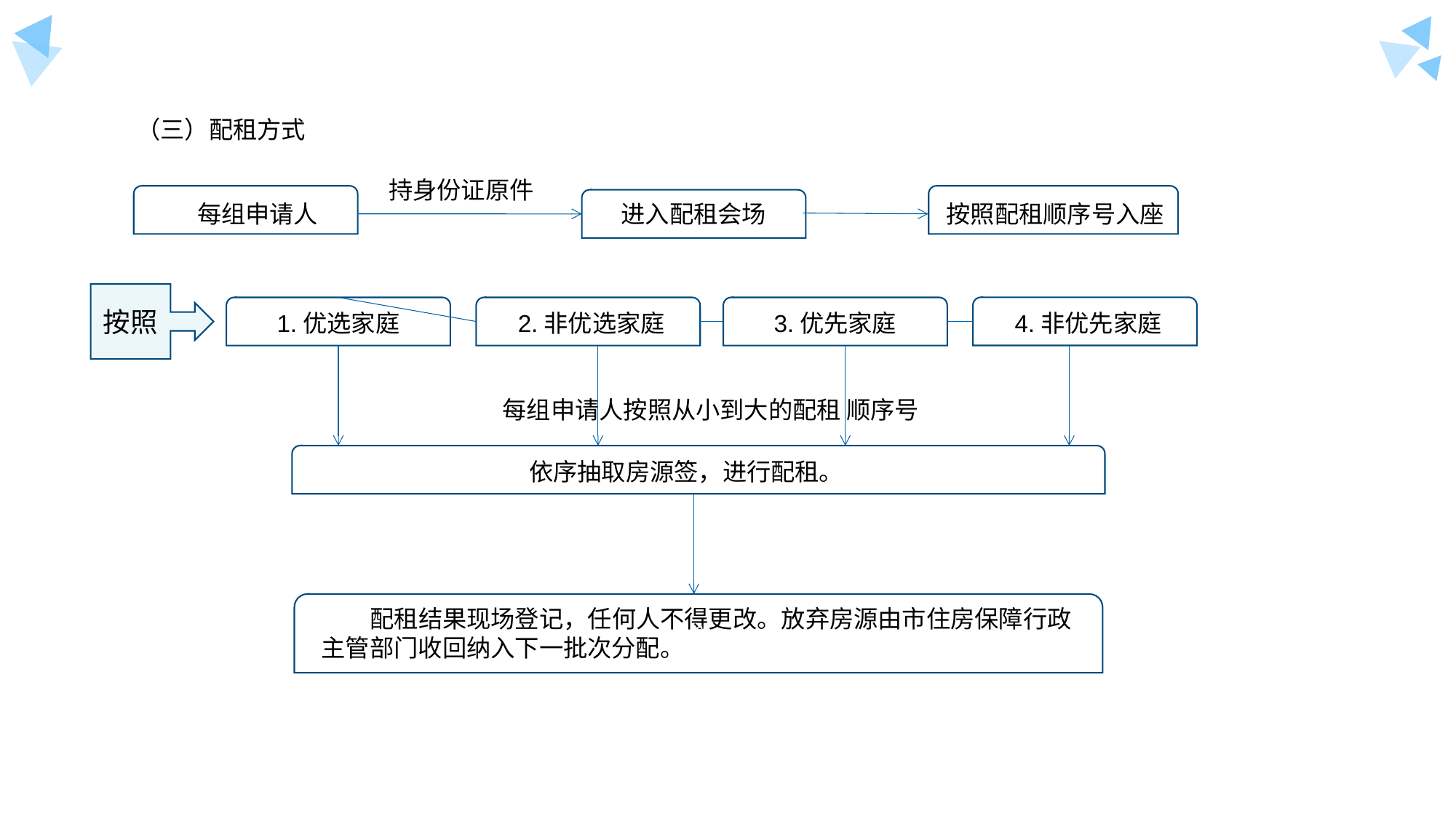

（三）配租方式
持身份证原件

每组申请人
进入配租会场
按照配租顺序号入座
按照
 4.非优先家庭
1.优选家庭
 2.非优选家庭
3.优先家庭
每组申请人按照从小到大的配租 顺序号
依序抽取房源签，进行配租。依
依
配租结果现场登记，任何人不得更改。放弃房源由市住房保障行政主管部门收回纳入下一批次分配。